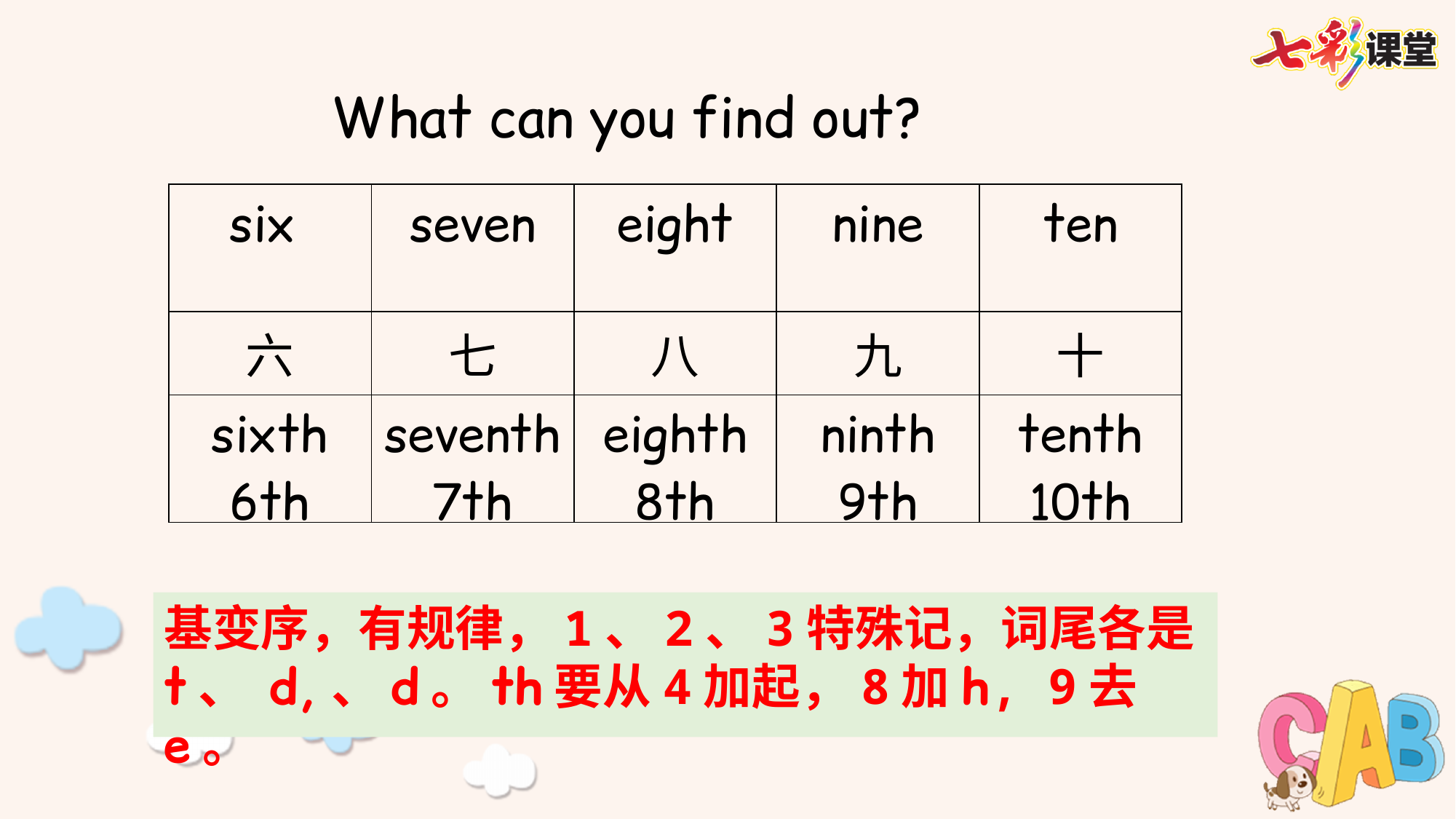

What can you find out?
| six | seven | eight | nine | ten |
| --- | --- | --- | --- | --- |
| 六 | 七 | 八 | 九 | 十 |
| sixth 6th | seventh 7th | eighth 8th | ninth 9th | tenth 10th |
基变序，有规律，1、2、3特殊记，词尾各是t、 d,、d。th要从4加起，8加h, 9去e。